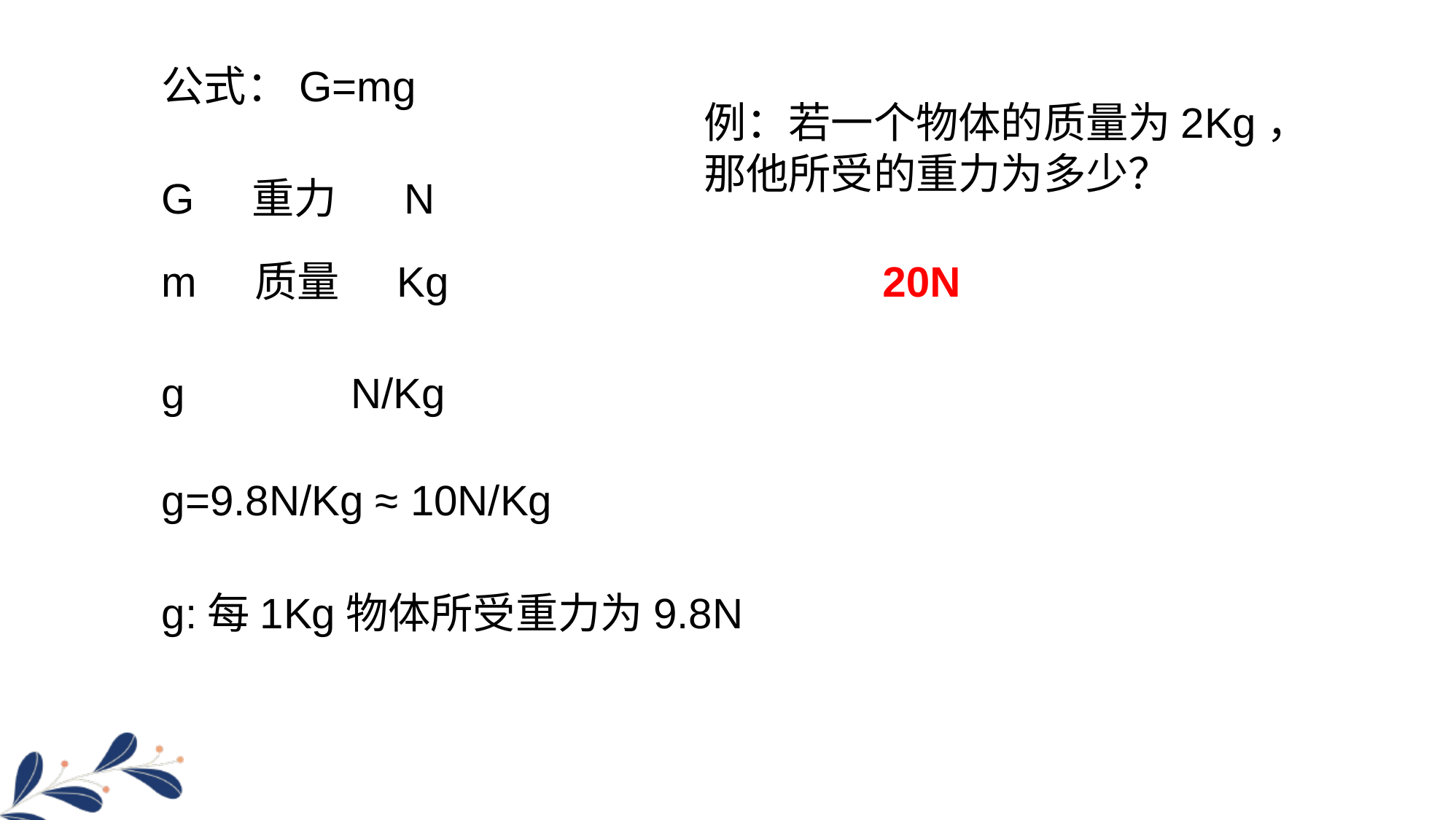

公式：G=mg
例：若一个物体的质量为2Kg，那他所受的重力为多少？
G    重力      N
m    质量     Kg
20N
g              N/Kg
g=9.8N/Kg ≈ 10N/Kg
g:每1Kg物体所受重力为9.8N